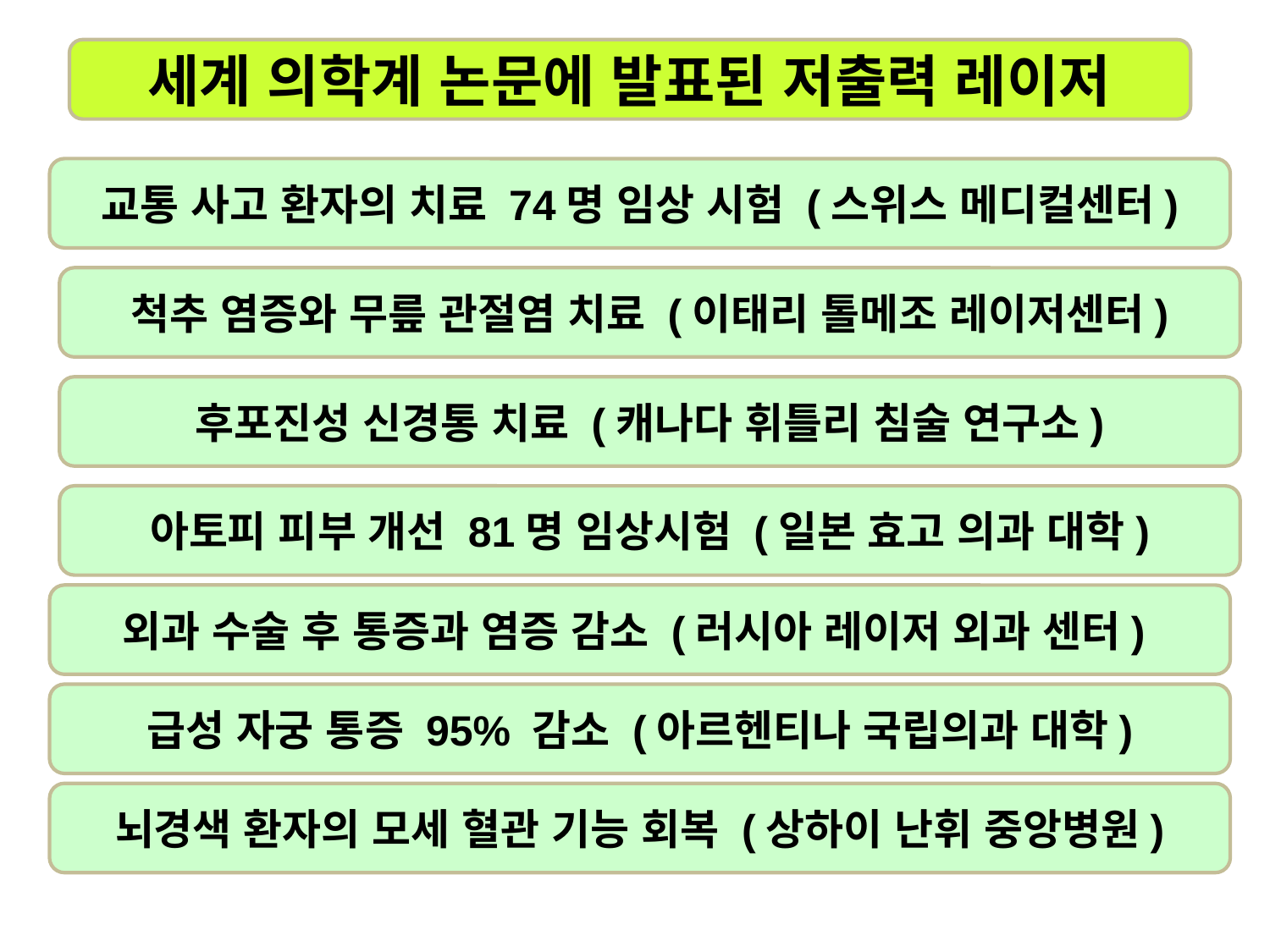

세계 의학계 논문에 발표된 저출력 레이저
교통 사고 환자의 치료 74명 임상 시험 (스위스 메디컬센터)
척추 염증와 무릎 관절염 치료 (이태리 톨메조 레이저센터)
후포진성 신경통 치료 (캐나다 휘틀리 침술 연구소)
아토피 피부 개선 81명 임상시험 (일본 효고 의과 대학)
외과 수술 후 통증과 염증 감소 (러시아 레이저 외과 센터)
급성 자궁 통증 95% 감소 (아르헨티나 국립의과 대학)
뇌경색 환자의 모세 혈관 기능 회복 (상하이 난휘 중앙병원)